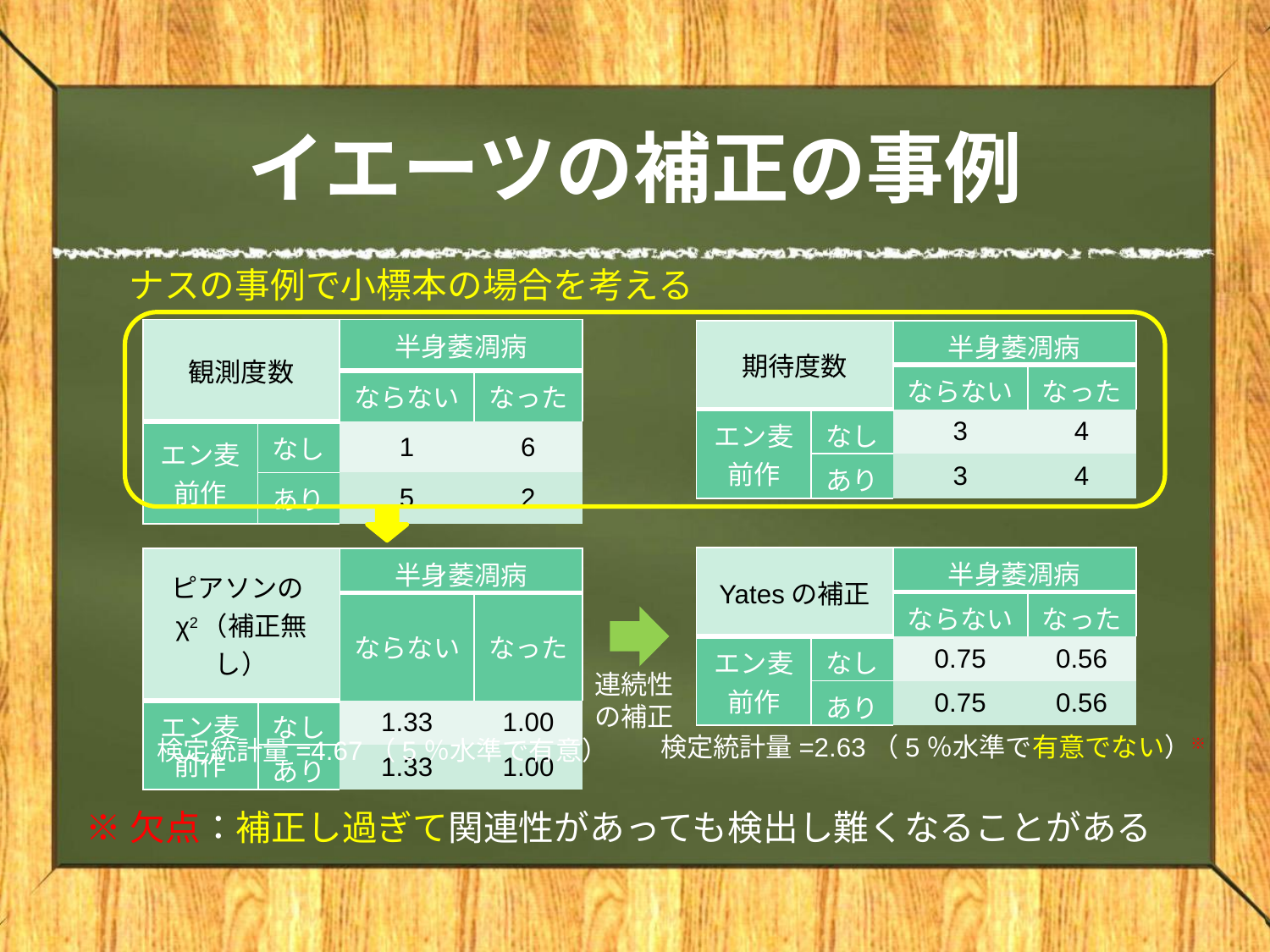

# イエーツの補正の事例
ナスの事例で小標本の場合を考える

| 観測度数 |  | 半身萎凋病 |  |
| --- | --- | --- | --- |
|  |  | ならない | なった |
| エン麦 前作 | なし | 1 | 6 |
|  | あり | 5 | 2 |
| 期待度数 |  | 半身萎凋病 |  |
| --- | --- | --- | --- |
|  |  | ならない | なった |
| エン麦 前作 | なし | 3 | 4 |
|  | あり | 3 | 4 |

| Yatesの補正 |  | 半身萎凋病 |  |
| --- | --- | --- | --- |
|  |  | ならない | なった |
| エン麦 前作 | なし | 0.75 | 0.56 |
|  | あり | 0.75 | 0.56 |
| ピアソンのχ2（補正無し） |  | 半身萎凋病 |  |
| --- | --- | --- | --- |
|  |  | ならない | なった |
| エン麦 前作 | なし | 1.33 | 1.00 |
|  | あり | 1.33 | 1.00 |

連続性の補正
検定統計量=2.63（5％水準で有意でない）※
検定統計量=4.67（5％水準で有意）
※欠点：補正し過ぎて関連性があっても検出し難くなることがある